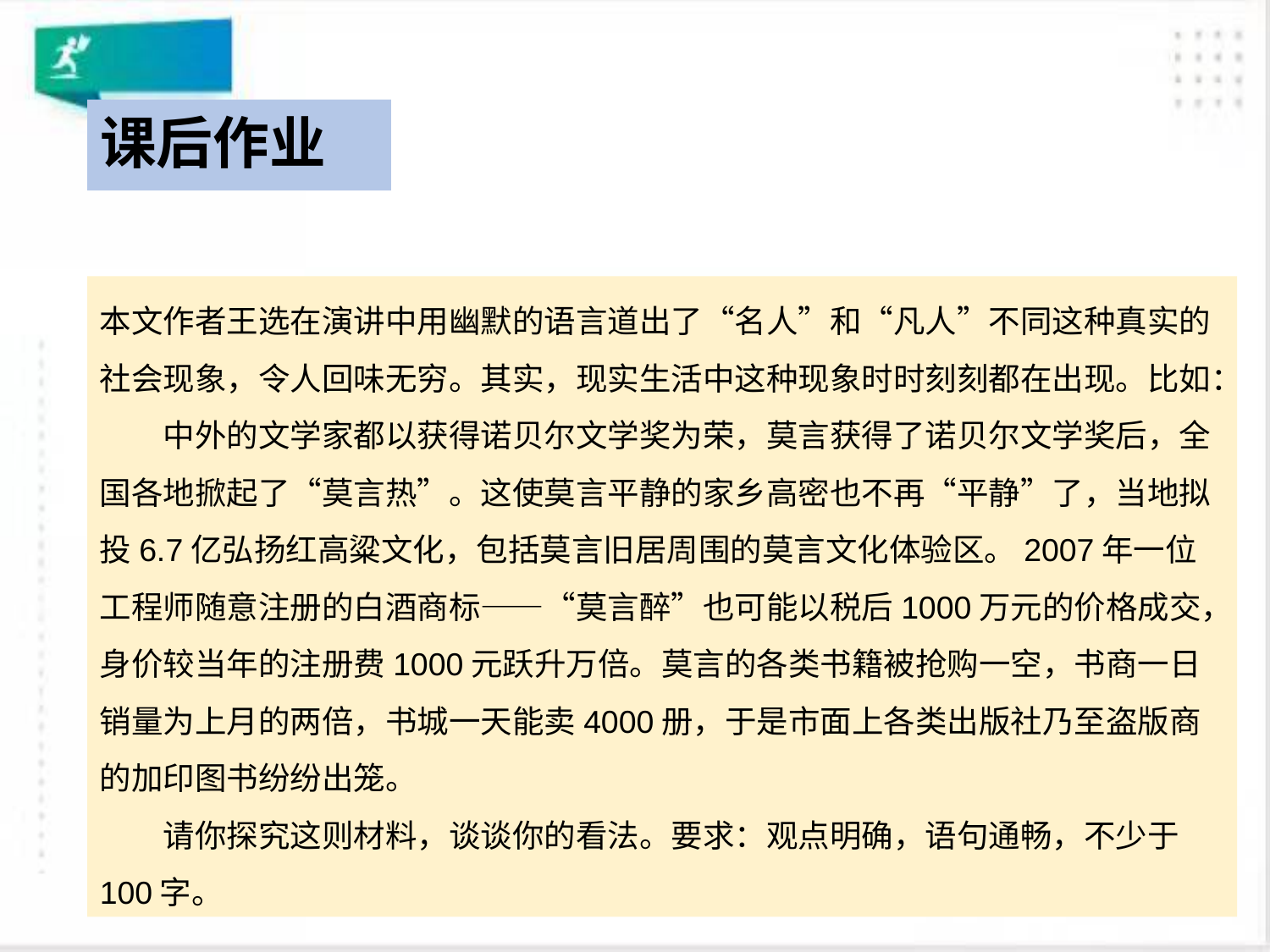

# 课后作业
本文作者王选在演讲中用幽默的语言道出了“名人”和“凡人”不同这种真实的社会现象，令人回味无穷。其实，现实生活中这种现象时时刻刻都在出现。比如：
中外的文学家都以获得诺贝尔文学奖为荣，莫言获得了诺贝尔文学奖后，全国各地掀起了“莫言热”。这使莫言平静的家乡高密也不再“平静”了，当地拟投6.7亿弘扬红高粱文化，包括莫言旧居周围的莫言文化体验区。2007年一位工程师随意注册的白酒商标——“莫言醉”也可能以税后1000万元的价格成交，身价较当年的注册费1000元跃升万倍。莫言的各类书籍被抢购一空，书商一日销量为上月的两倍，书城一天能卖4000册，于是市面上各类出版社乃至盗版商的加印图书纷纷出笼。
请你探究这则材料，谈谈你的看法。要求：观点明确，语句通畅，不少于100字。